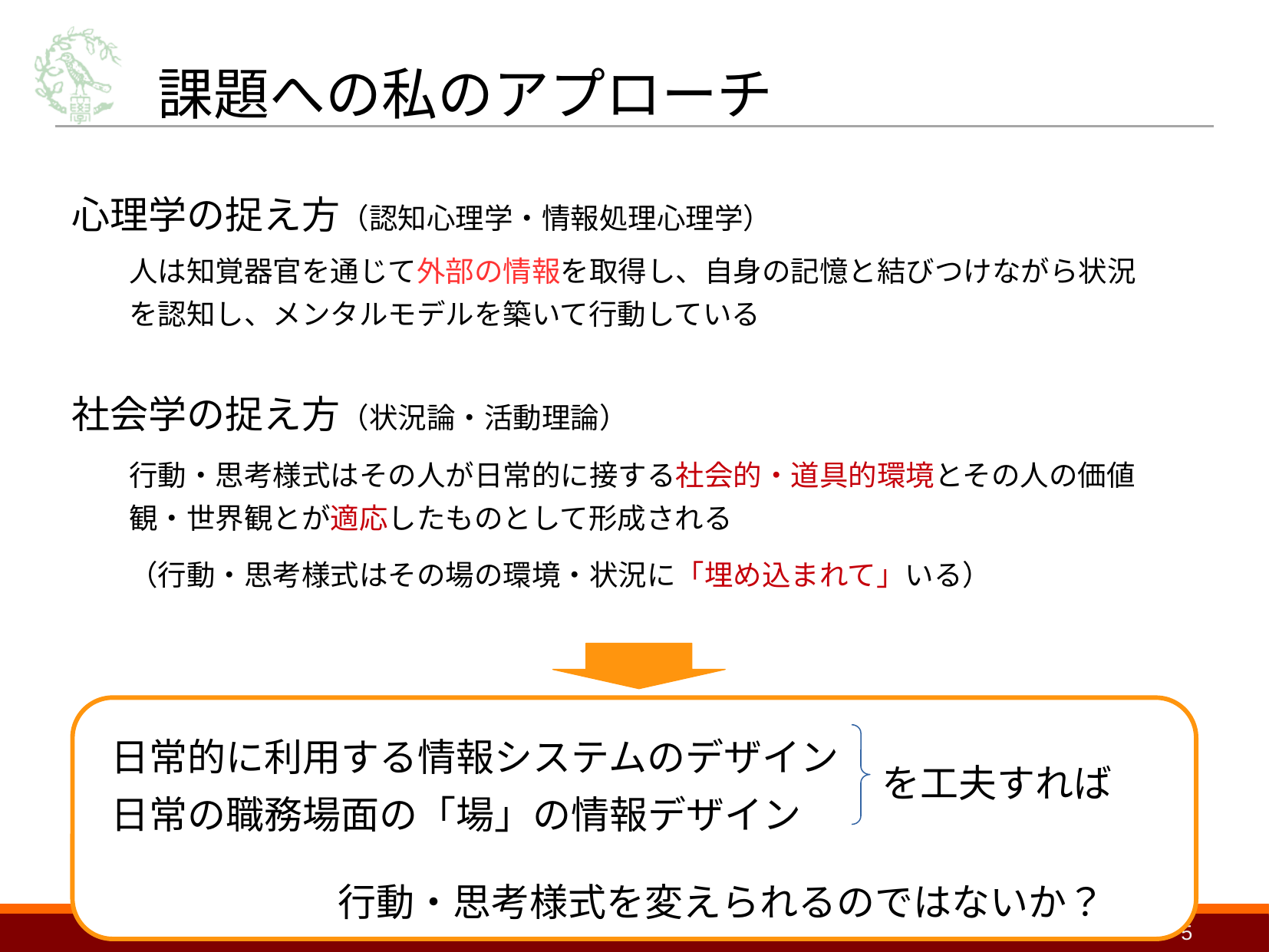

人の行動・思考はその時々の社会的・物理的環境とその人が内面にもつ世界観との相互作用で生まれてくる
# 課題への私のアプローチ
心理学の捉え方（認知心理学・情報処理心理学）
人は知覚器官を通じて外部の情報を取得し、自身の記憶と結びつけながら状況を認知し、メンタルモデルを築いて行動している
人の行動・思考は人が知覚・認知した社会的・物理的環境とその人に内在する価値観との相互作用で生まれてくる
社会学の捉え方（状況論・活動理論）
行動・思考様式はその人が日常的に接する社会的・道具的環境とその人の価値観・世界観とが適応したものとして形成される
（行動・思考様式はその場の環境・状況に「埋め込まれて」いる）
社会学の考え方に着目
環境に埋め込まれているものと内面とが整合しているスクラムを組んでいる
→
　埋め込まれているものが変われば、

様式化された行動や思考は、その様式がその状況・環境とその人に内在するものに対して適応したものである

日常的に利用する情報システムのデザイン
日常の職務場面の「場」の情報デザイン

を工夫すれば
行動・思考様式を変えられるのではないか？
5
情報通信技術の応用
情報システムデザインの工夫
その時々の環境・状況
人の内面にあるもの
その時々の目的・目標
メンタルモデル
世界観　・・・
モノの配置
情報の配置